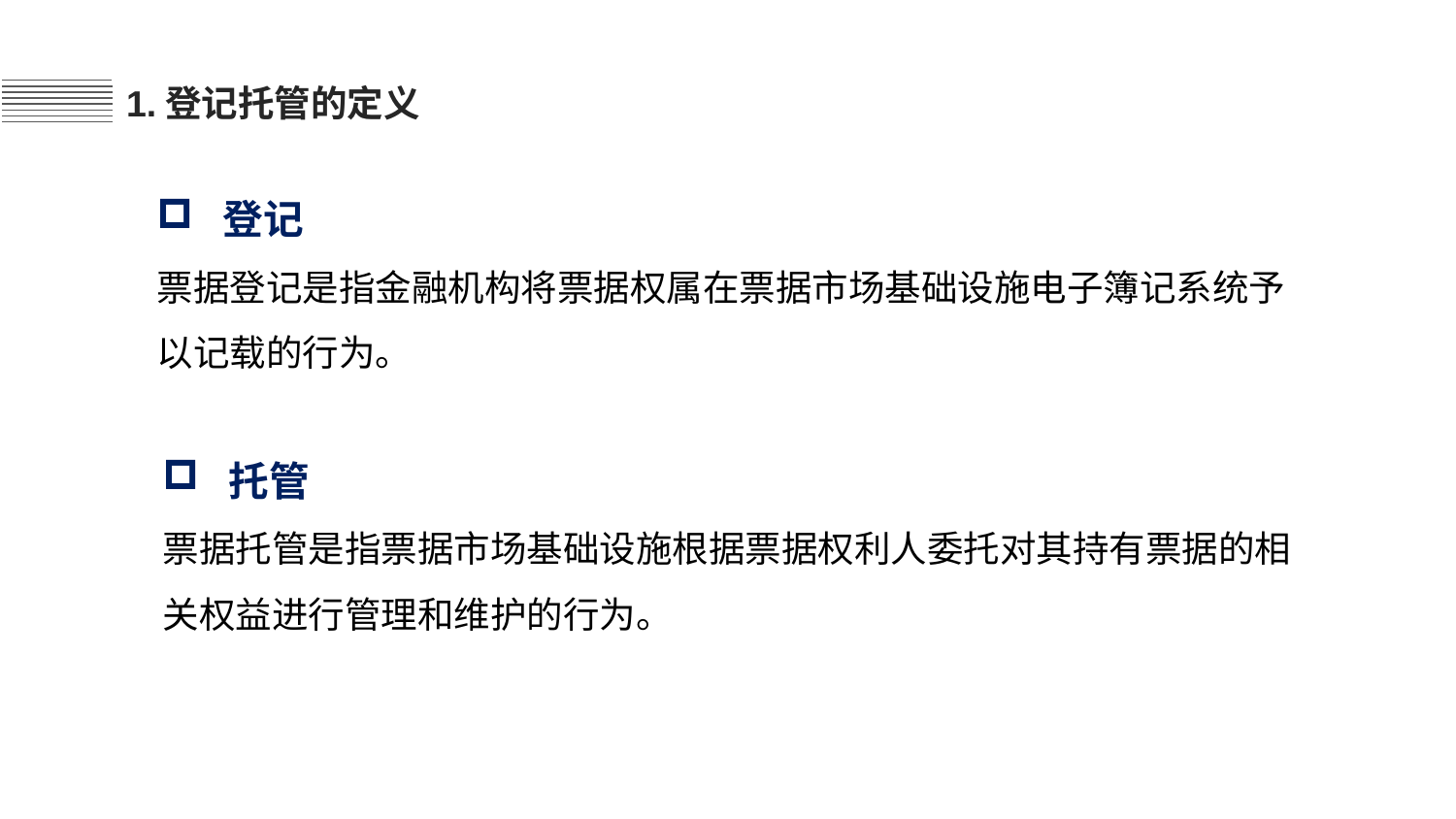

1.登记托管的定义
  登记
票据登记是指金融机构将票据权属在票据市场基础设施电子簿记系统予以记载的行为。

  托管
票据托管是指票据市场基础设施根据票据权利人委托对其持有票据的相关权益进行管理和维护的行为。